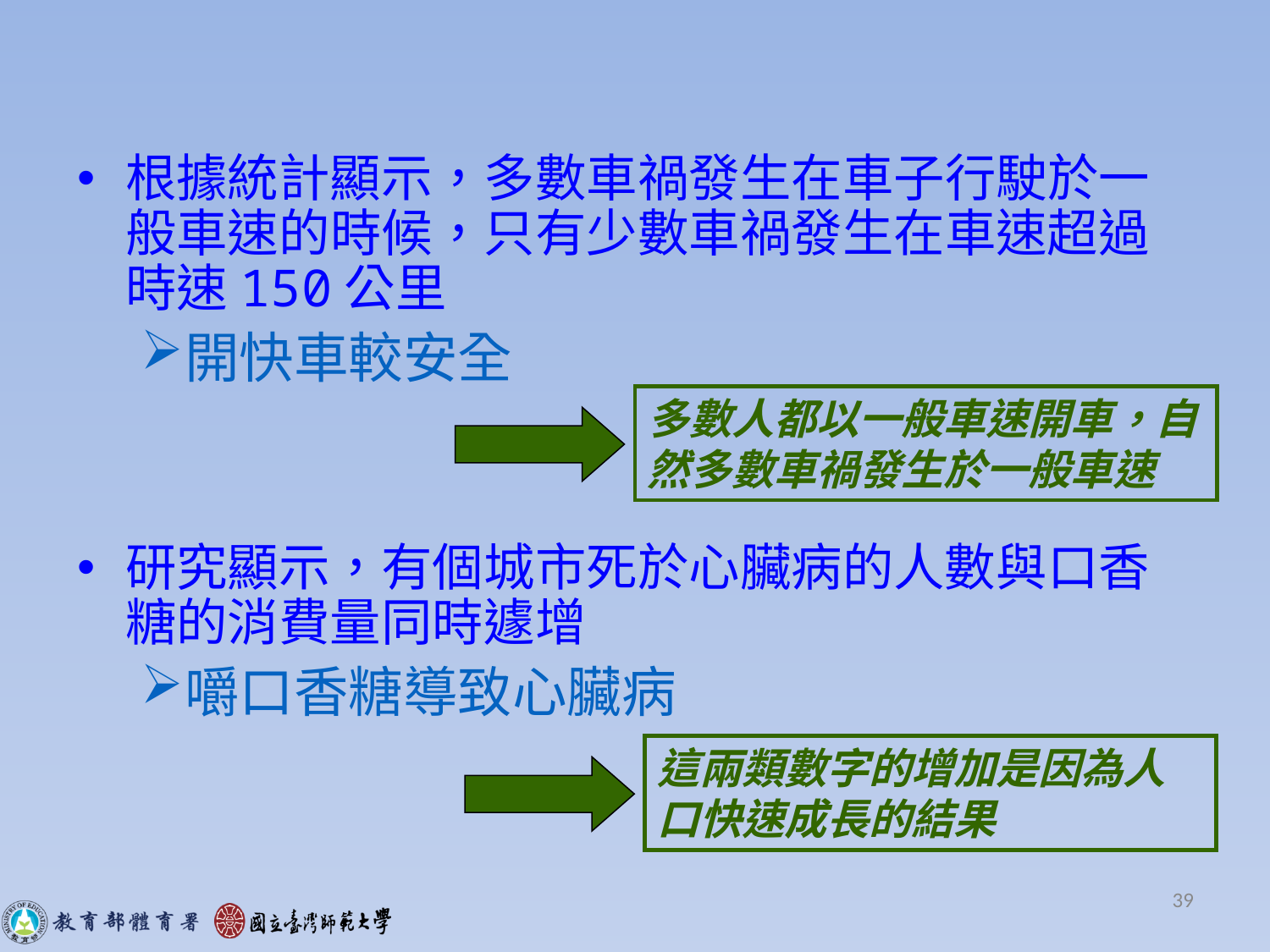

根據統計顯示，多數車禍發生在車子行駛於一般車速的時候，只有少數車禍發生在車速超過時速150公里
開快車較安全

研究顯示，有個城市死於心臟病的人數與口香糖的消費量同時遽增
嚼口香糖導致心臟病
多數人都以一般車速開車，自然多數車禍發生於一般車速

這兩類數字的增加是因為人口快速成長的結果

39